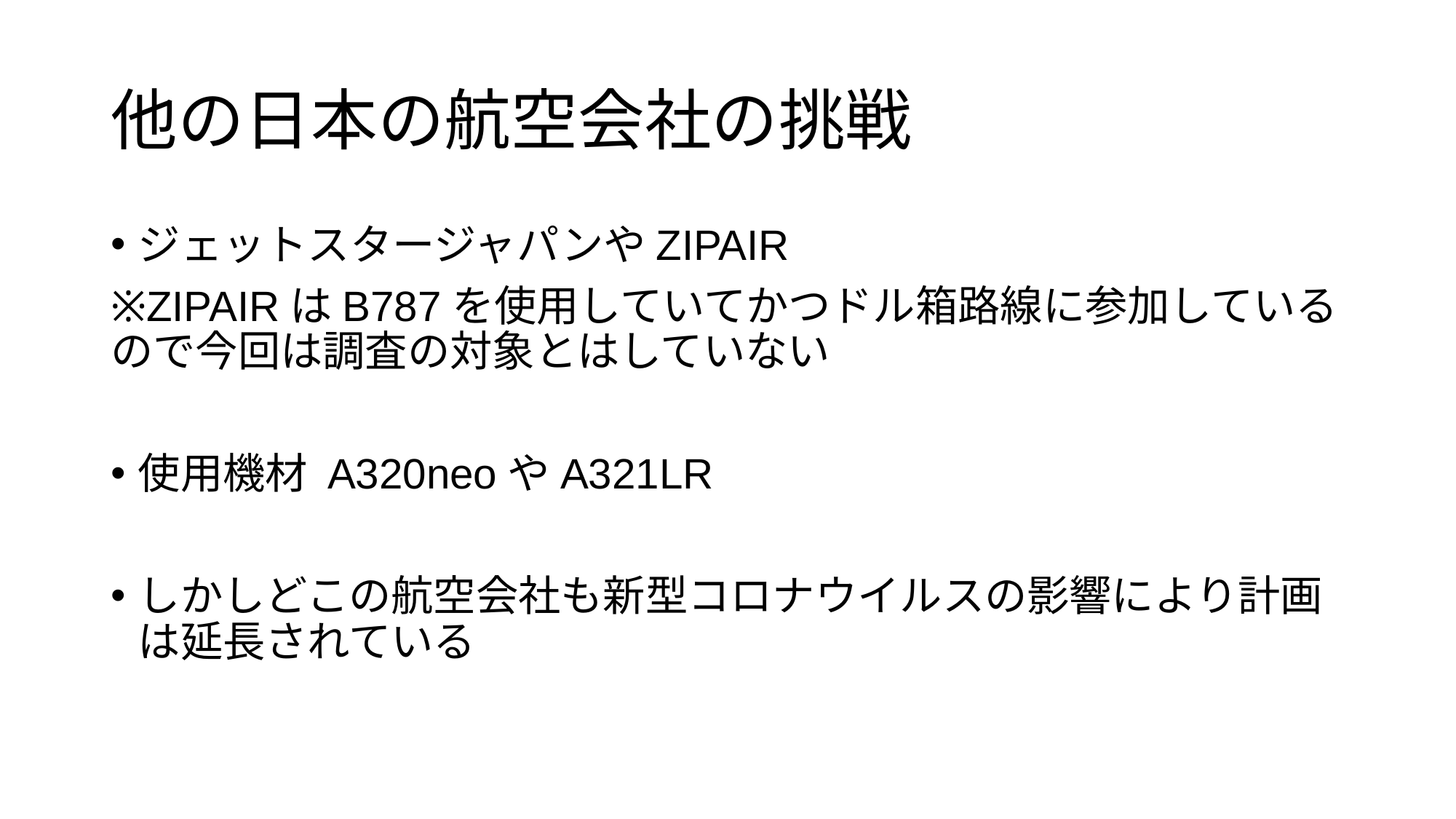

# 他の日本の航空会社の挑戦
ジェットスタージャパンやZIPAIR
※ZIPAIRはB787を使用していてかつドル箱路線に参加しているので今回は調査の対象とはしていない

使用機材 A320neoやA321LR

しかしどこの航空会社も新型コロナウイルスの影響により計画は延長されている